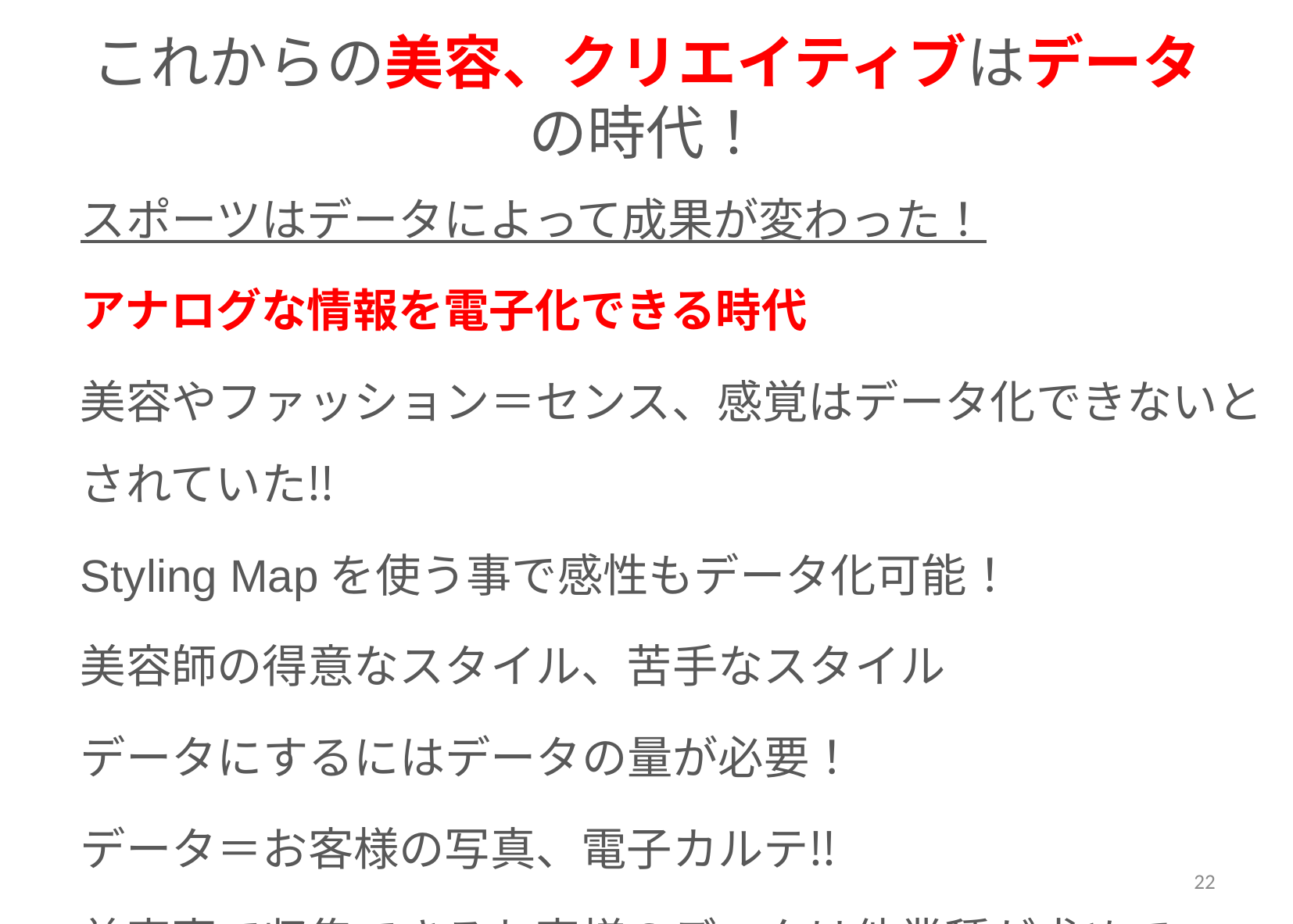

# これからの美容、クリエイティブはデータの時代！
スポーツはデータによって成果が変わった！
アナログな情報を電子化できる時代
美容やファッション＝センス、感覚はデータ化できないとされていた‼
Styling Mapを使う事で感性もデータ化可能！
美容師の得意なスタイル、苦手なスタイル
データにするにはデータの量が必要！
データ＝お客様の写真、電子カルテ‼
美容室で収集できるお客様のデータは他業種が求めている！
22